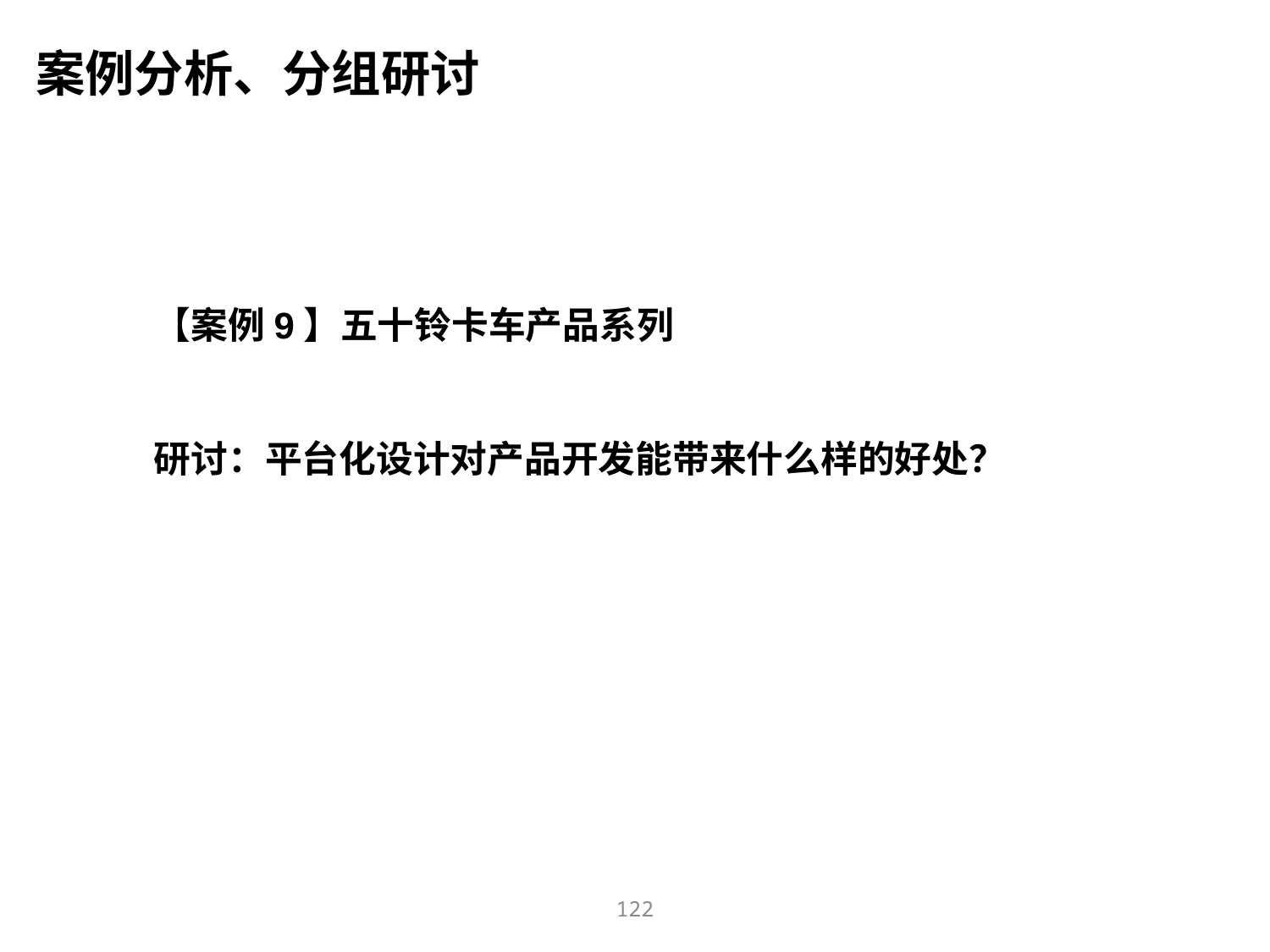

案例分析、分组研讨
【案例9】五十铃卡车产品系列

研讨：平台化设计对产品开发能带来什么样的好处？

122